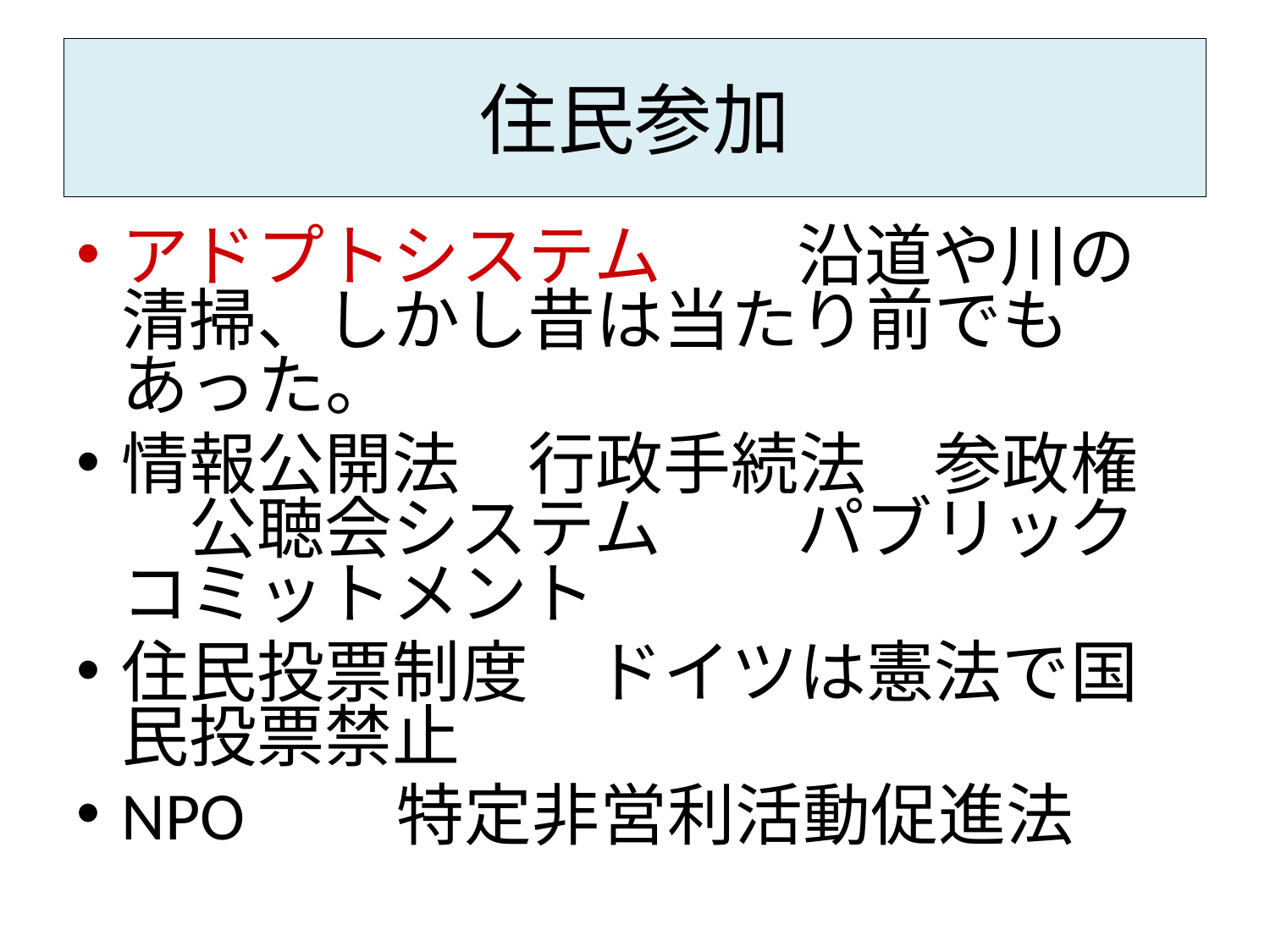

# 住民参加
アドプトシステム　　沿道や川の清掃、しかし昔は当たり前でもあった。
情報公開法　行政手続法　参政権　公聴会システム　　パブリックコミットメント
住民投票制度　ドイツは憲法で国民投票禁止
NPO　　特定非営利活動促進法